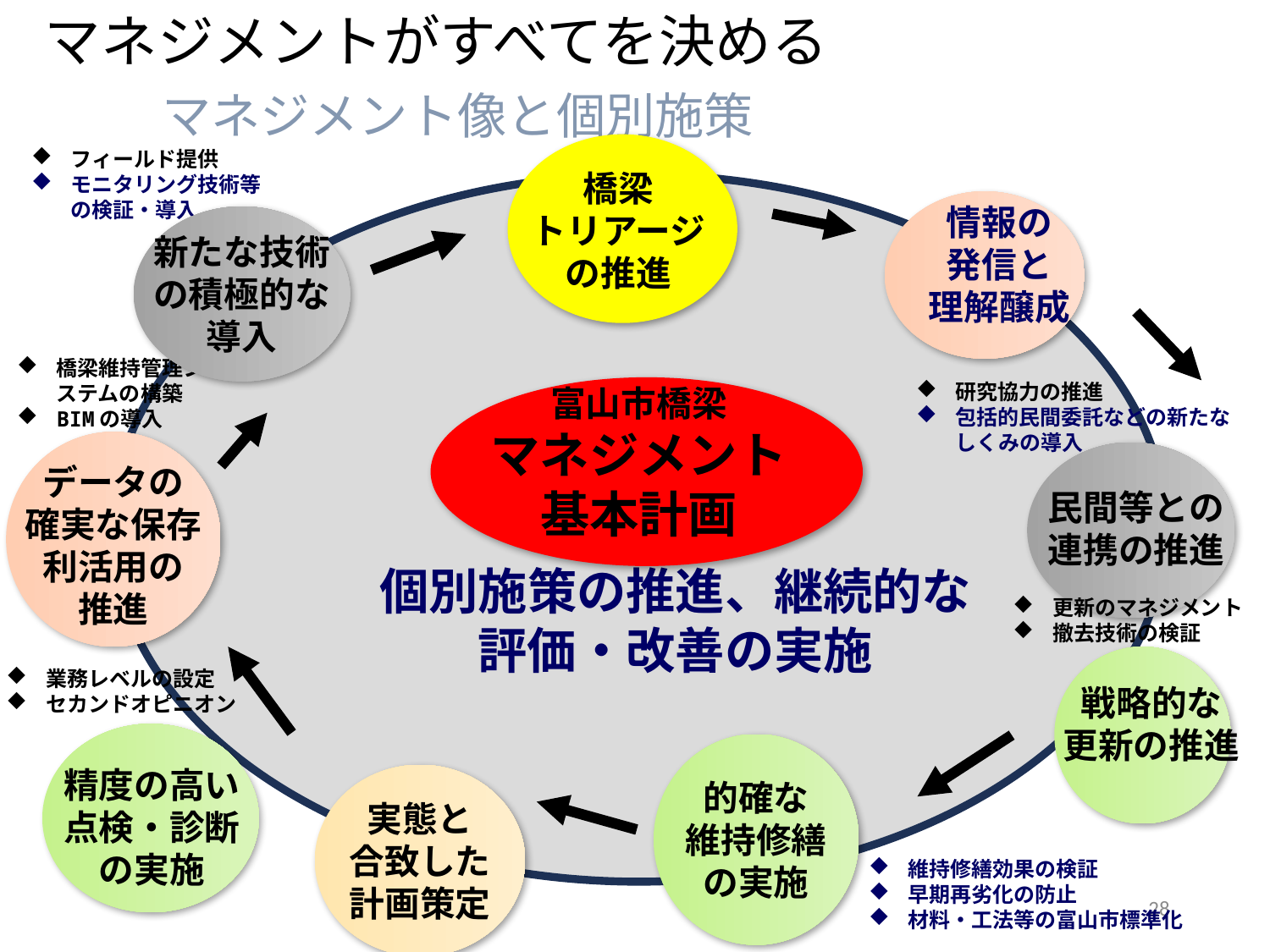

マネジメントがすべてを決める
マネジメント像と個別施策
橋梁
トリアージ
の推進

フィールド提供
モニタリング技術等の検証・導入
情報の
発信と
理解醸成

新たな技術
の積極的な
導入

富山市橋梁
マネジメント
基本計画

橋梁維持管理システムの構築
BIMの導入
研究協力の推進
包括的民間委託などの新たなしくみの導入
データの
確実な保存
利活用の
推進

民間等との
連携の推進

更新のマネジメント
撤去技術の検証
個別施策の推進、継続的な評価・改善の実施
戦略的な
更新の推進

業務レベルの設定
セカンドオピニオン
精度の高い
点検・診断
の実施

的確な
維持修繕
の実施

実態と
合致した
計画策定

維持修繕効果の検証
早期再劣化の防止
材料・工法等の富山市標準化
28